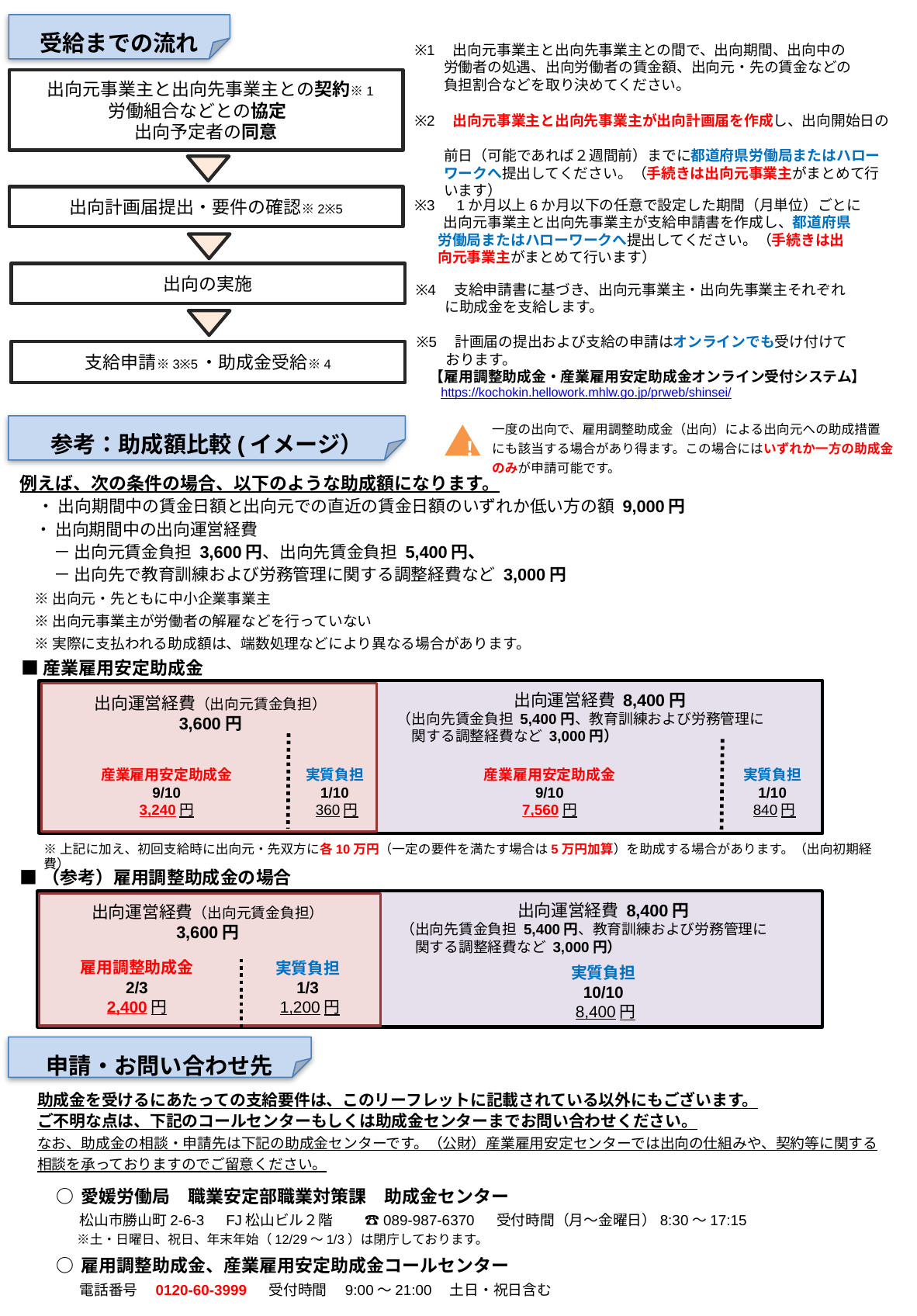

受給までの流れ
※1　出向元事業主と出向先事業主との間で、出向期間、出向中の
　　労働者の処遇、出向労働者の賃金額、出向元・先の賃金などの
　　負担割合などを取り決めてください。
※2　出向元事業主と出向先事業主が出向計画届を作成し、出向開始日の
　　前日（可能であれば２週間前）までに都道府県労働局またはハロー
　　ワークへ提出してください。（手続きは出向元事業主がまとめて行
　　います）
※3　1か月以上6か月以下の任意で設定した期間（月単位）ごとに
　　出向元事業主と出向先事業主が支給申請書を作成し、都道府県
      労働局またはハローワークへ提出してください。（手続きは出
      向元事業主がまとめて行います）
※4　支給申請書に基づき、出向元事業主・出向先事業主それぞれ
　　に助成金を支給します。
※5　計画届の提出および支給の申請はオンラインでも受け付けて
　　おります。
   【雇用調整助成金・産業雇用安定助成金オンライン受付システム】
      https://kochokin.hellowork.mhlw.go.jp/prweb/shinsei/
 出向元事業主と出向先事業主との契約※1
労働組合などとの協定
出向予定者の同意

出向計画届提出・要件の確認※2※5

出向の実施

支給申請※3※5・助成金受給※4
一度の出向で、雇用調整助成金（出向）による出向元への助成措置
にも該当する場合があり得ます。この場合にはいずれか一方の助成金
のみが申請可能です。
参考：助成額比較(イメージ）
！
例えば、次の条件の場合、以下のような助成額になります。
　・ 出向期間中の賃金日額と出向元での直近の賃金日額のいずれか低い方の額 9,000円
   ・ 出向期間中の出向運営経費
　　－ 出向元賃金負担 3,600円、出向先賃金負担 5,400円、
　　－ 出向先で教育訓練および労務管理に関する調整経費など 3,000円
　※ 出向元・先ともに中小企業事業主
　※ 出向元事業主が労働者の解雇などを行っていない
　※ 実際に支払われる助成額は、端数処理などにより異なる場合があります。
■産業雇用安定助成金

出向運営経費（出向元賃金負担）
3,600円
出向運営経費 8,400円
（出向先賃金負担 5,400円、教育訓練および労務管理に
　関する調整経費など 3,000円）
産業雇用安定助成金
9/10
3,240円
産業雇用安定助成金
9/10
7,560円
実質負担
1/10
 840円
実質負担
1/10
 360円
※上記に加え、初回支給時に出向元・先双方に各10万円（一定の要件を満たす場合は5万円加算）を助成する場合があります。（出向初期経費）
■（参考）雇用調整助成金の場合

雇用調整助成金
2/3
2,400円
実質負担
1/3
 1,200円
実質負担
10/10
 8,400円
出向運営経費（出向元賃金負担）
3,600円
出向運営経費 8,400円
（出向先賃金負担 5,400円、教育訓練および労務管理に
　関する調整経費など 3,000円）

申請・お問い合わせ先
助成金を受けるにあたっての支給要件は、このリーフレットに記載されている以外にもございます。
ご不明な点は、下記のコールセンターもしくは助成金センターまでお問い合わせください。
なお、助成金の相談・申請先は下記の助成金センターです。（公財）産業雇用安定センターでは出向の仕組みや、契約等に関する相談を承っておりますのでご留意ください。
○ 愛媛労働局　職業安定部職業対策課　助成金センター
　 松山市勝山町2-6-3　FJ松山ビル２階　　 ☎089-987-6370 　受付時間（月～金曜日）8:30～17:15
　  ※土・日曜日、祝日、年末年始（12/29～1/3）は閉庁しております。
○ 雇用調整助成金、産業雇用安定助成金コールセンター
　 電話番号　0120-60-3999 　受付時間　9:00～21:00　土日・祝日含む